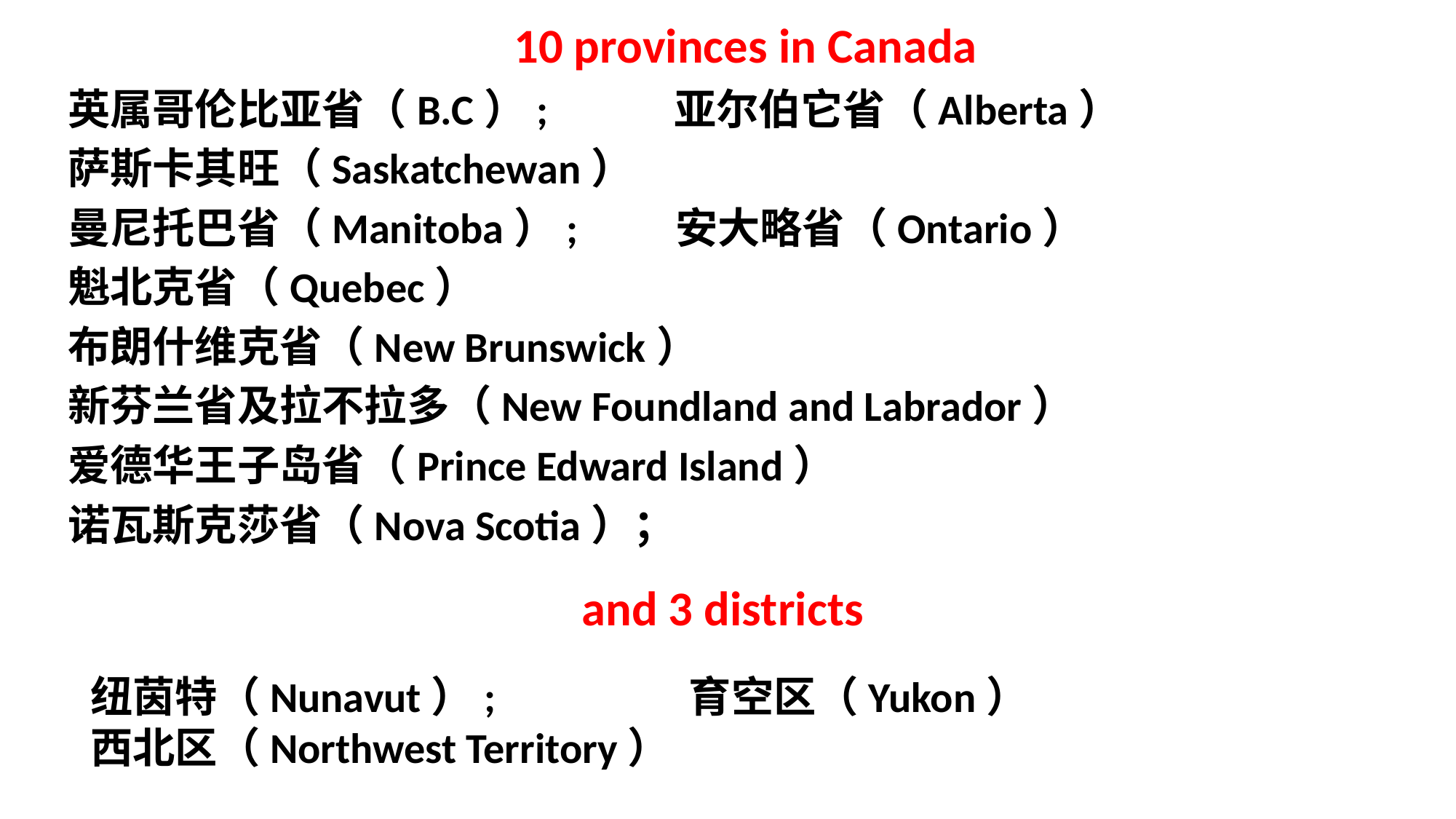

# 10 provinces in Canada
英属哥伦比亚省（B.C）;            亚尔伯它省（Alberta）
萨斯卡其旺（Saskatchewan）
曼尼托巴省（Manitoba）;         安大略省（Ontario）
魁北克省（Quebec）
布朗什维克省（New Brunswick）
新芬兰省及拉不拉多（New Foundland and Labrador）
爱德华王子岛省（Prince Edward Island）
诺瓦斯克莎省（Nova Scotia）；
and 3 districts
纽茵特（Nunavut）;                   育空区（Yukon）
西北区（Northwest Territory）